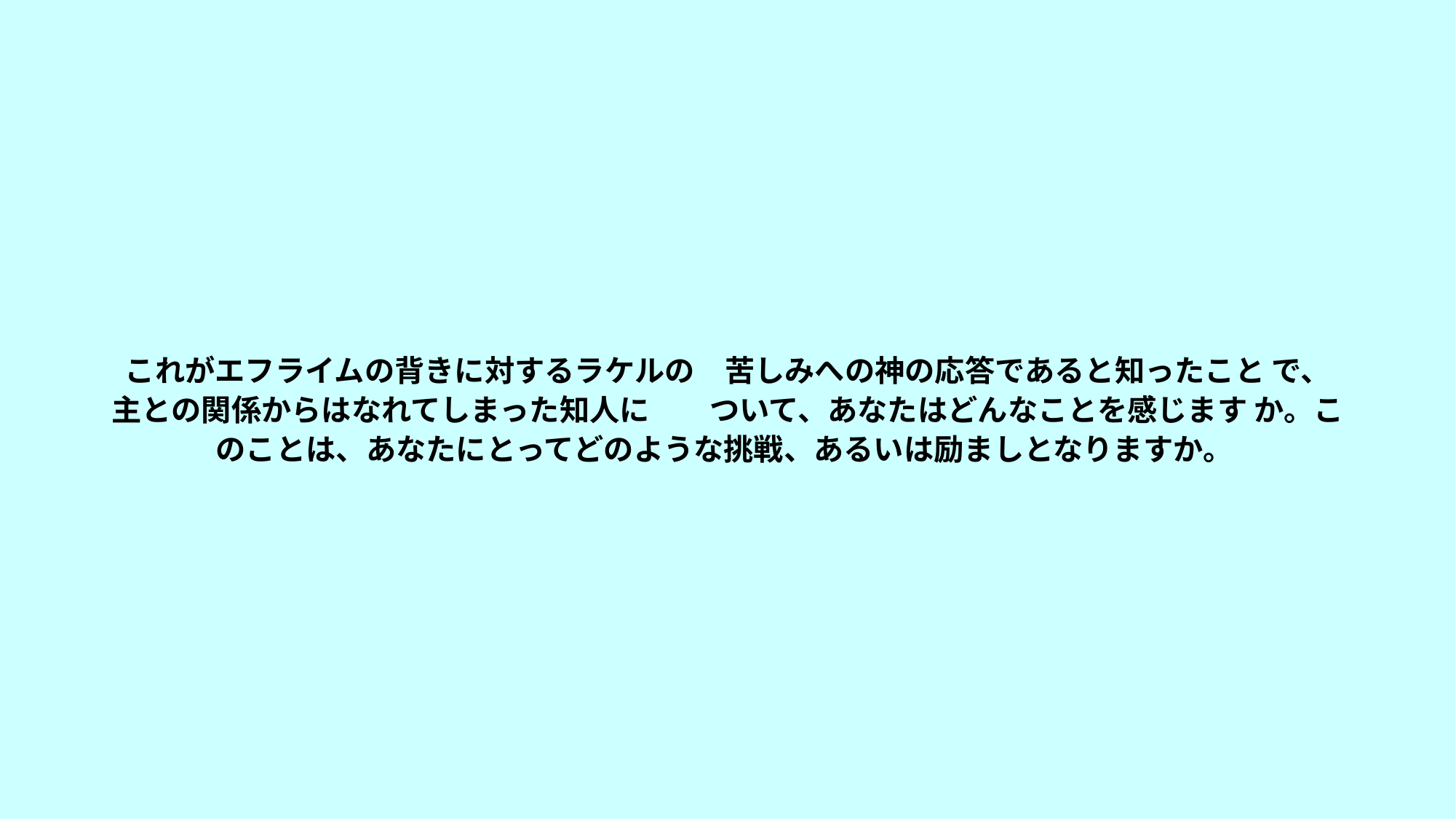

# これがエフライムの背きに対するラケルの　苦しみへの神の応答であると知ったこと で、主との関係からはなれてしまった知人に　　ついて、あなたはどんなことを感じます か。このことは、あなたにとってどのような挑戦、あるいは励ましとなりますか。